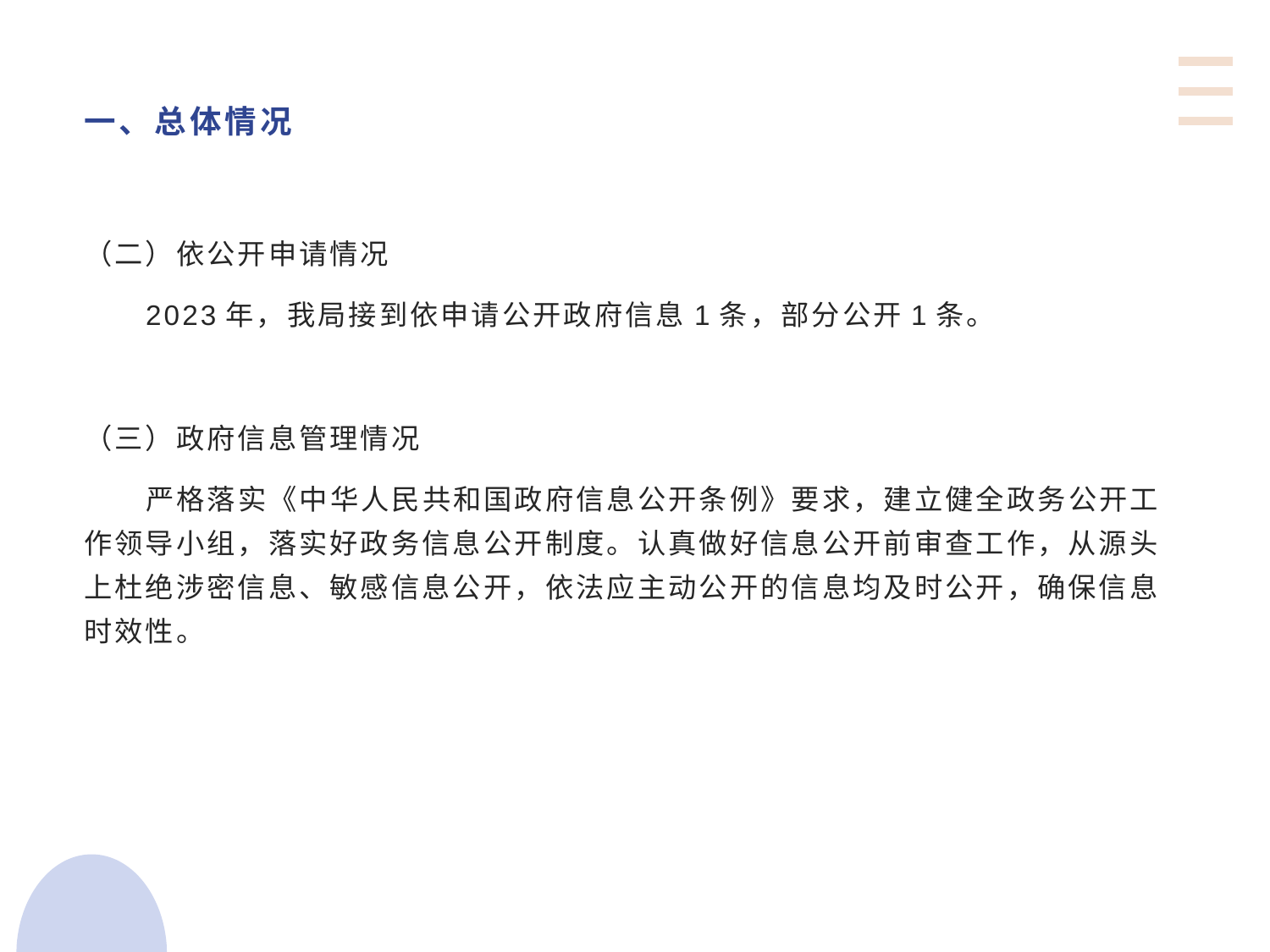

# 一、总体情况
（二）依公开申请情况
2023年，我局接到依申请公开政府信息1条，部分公开1条。

（三）政府信息管理情况
严格落实《中华人民共和国政府信息公开条例》要求，建立健全政务公开工作领导小组，落实好政务信息公开制度。认真做好信息公开前审查工作，从源头上杜绝涉密信息、敏感信息公开，依法应主动公开的信息均及时公开，确保信息时效性。